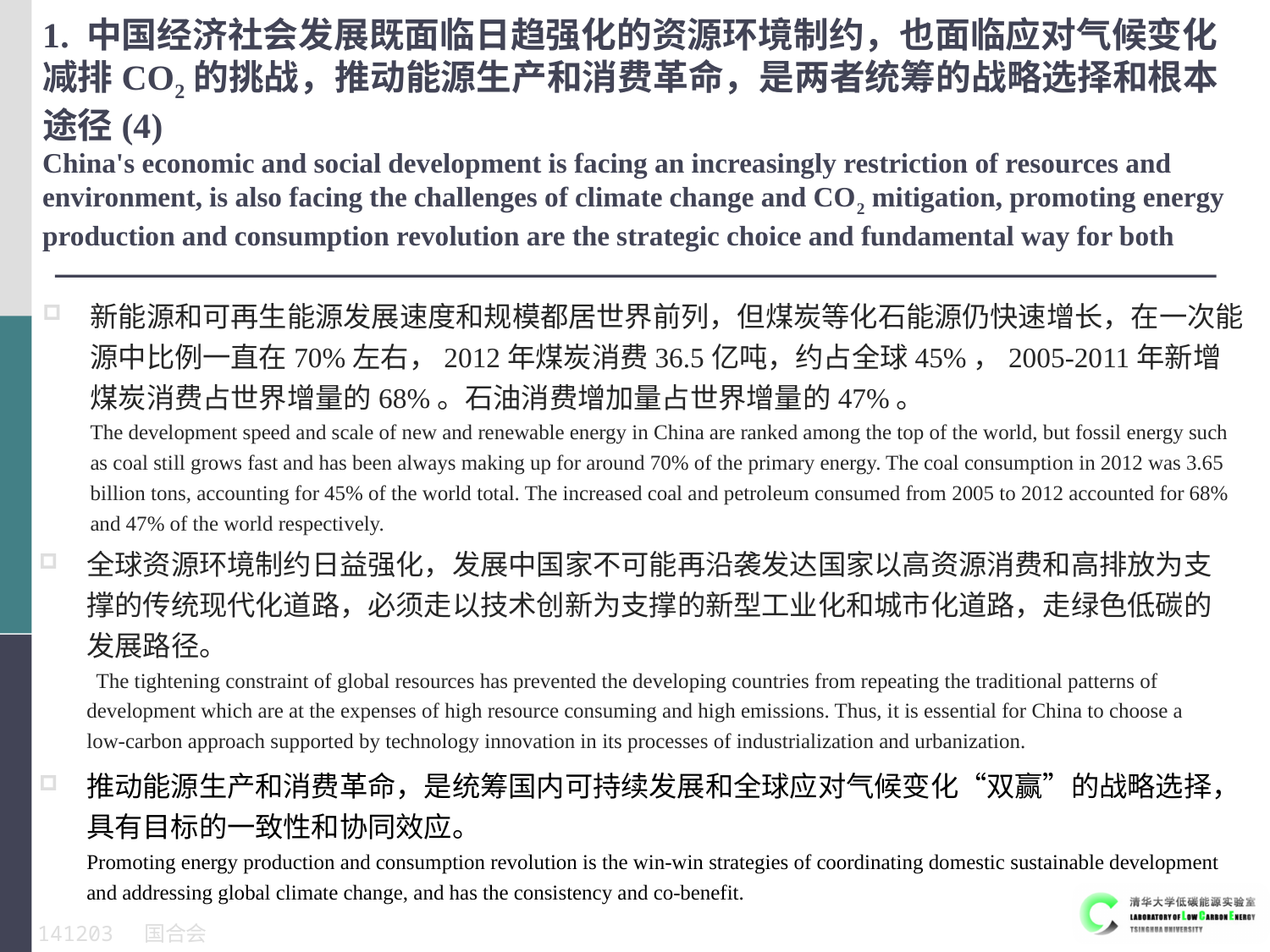

1. 中国经济社会发展既面临日趋强化的资源环境制约，也面临应对气候变化减排CO2的挑战，推动能源生产和消费革命，是两者统筹的战略选择和根本途径(4)
China's economic and social development is facing an increasingly restriction of resources and environment, is also facing the challenges of climate change and CO2 mitigation, promoting energy production and consumption revolution are the strategic choice and fundamental way for both
新能源和可再生能源发展速度和规模都居世界前列，但煤炭等化石能源仍快速增长，在一次能源中比例一直在70%左右，2012年煤炭消费36.5亿吨，约占全球45%，2005-2011年新增煤炭消费占世界增量的68%。石油消费增加量占世界增量的47%。
The development speed and scale of new and renewable energy in China are ranked among the top of the world, but fossil energy such as coal still grows fast and has been always making up for around 70% of the primary energy. The coal consumption in 2012 was 3.65 billion tons, accounting for 45% of the world total. The increased coal and petroleum consumed from 2005 to 2012 accounted for 68% and 47% of the world respectively.
全球资源环境制约日益强化，发展中国家不可能再沿袭发达国家以高资源消费和高排放为支撑的传统现代化道路，必须走以技术创新为支撑的新型工业化和城市化道路，走绿色低碳的发展路径。
 The tightening constraint of global resources has prevented the developing countries from repeating the traditional patterns of development which are at the expenses of high resource consuming and high emissions. Thus, it is essential for China to choose a low-carbon approach supported by technology innovation in its processes of industrialization and urbanization.
推动能源生产和消费革命，是统筹国内可持续发展和全球应对气候变化“双赢”的战略选择，具有目标的一致性和协同效应。
Promoting energy production and consumption revolution is the win-win strategies of coordinating domestic sustainable development and addressing global climate change, and has the consistency and co-benefit.